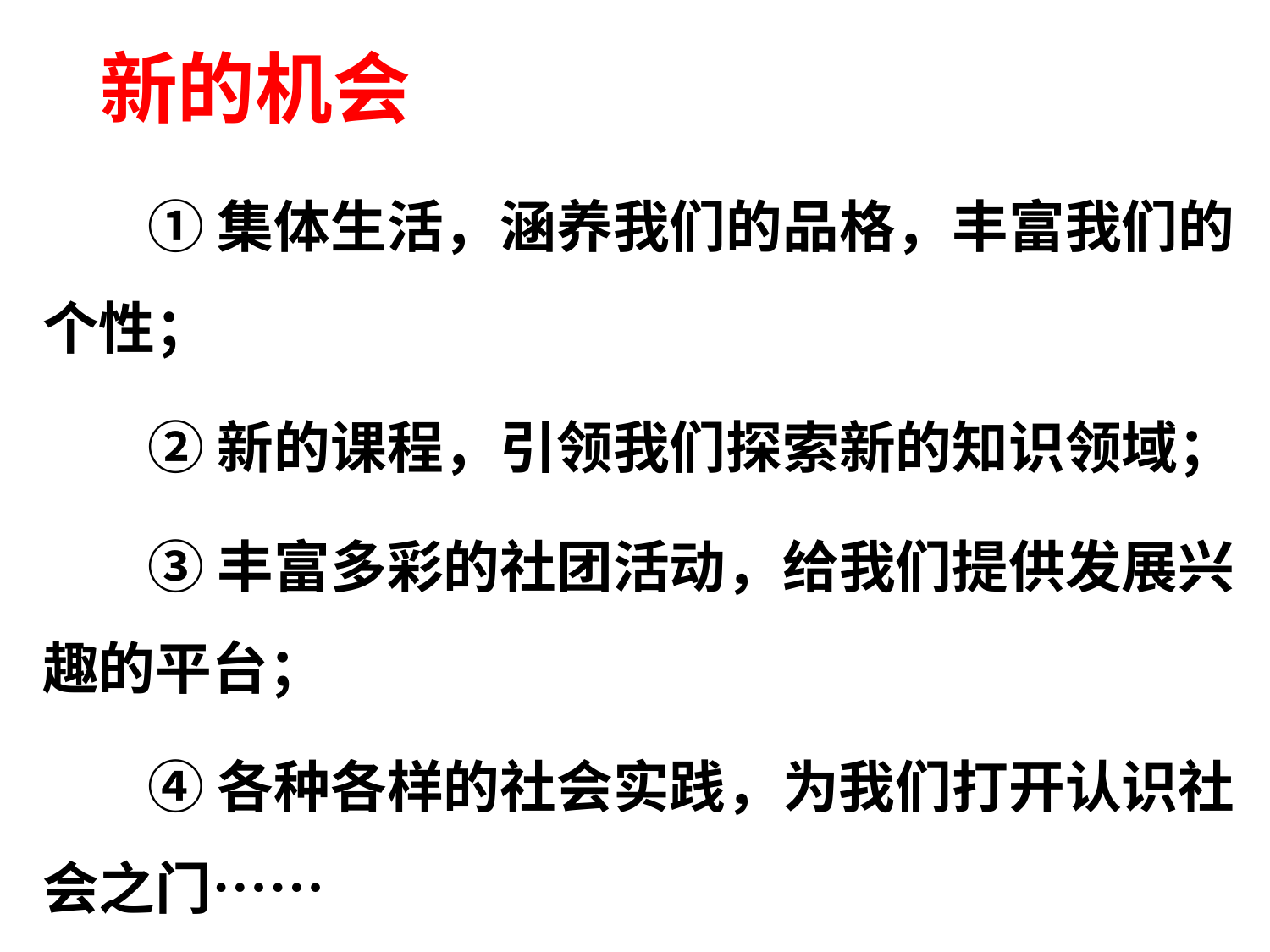

# 新的机会
①集体生活，涵养我们的品格，丰富我们的个性；
②新的课程，引领我们探索新的知识领域；
③丰富多彩的社团活动，给我们提供发展兴趣的平台；
④各种各样的社会实践，为我们打开认识社会之门……